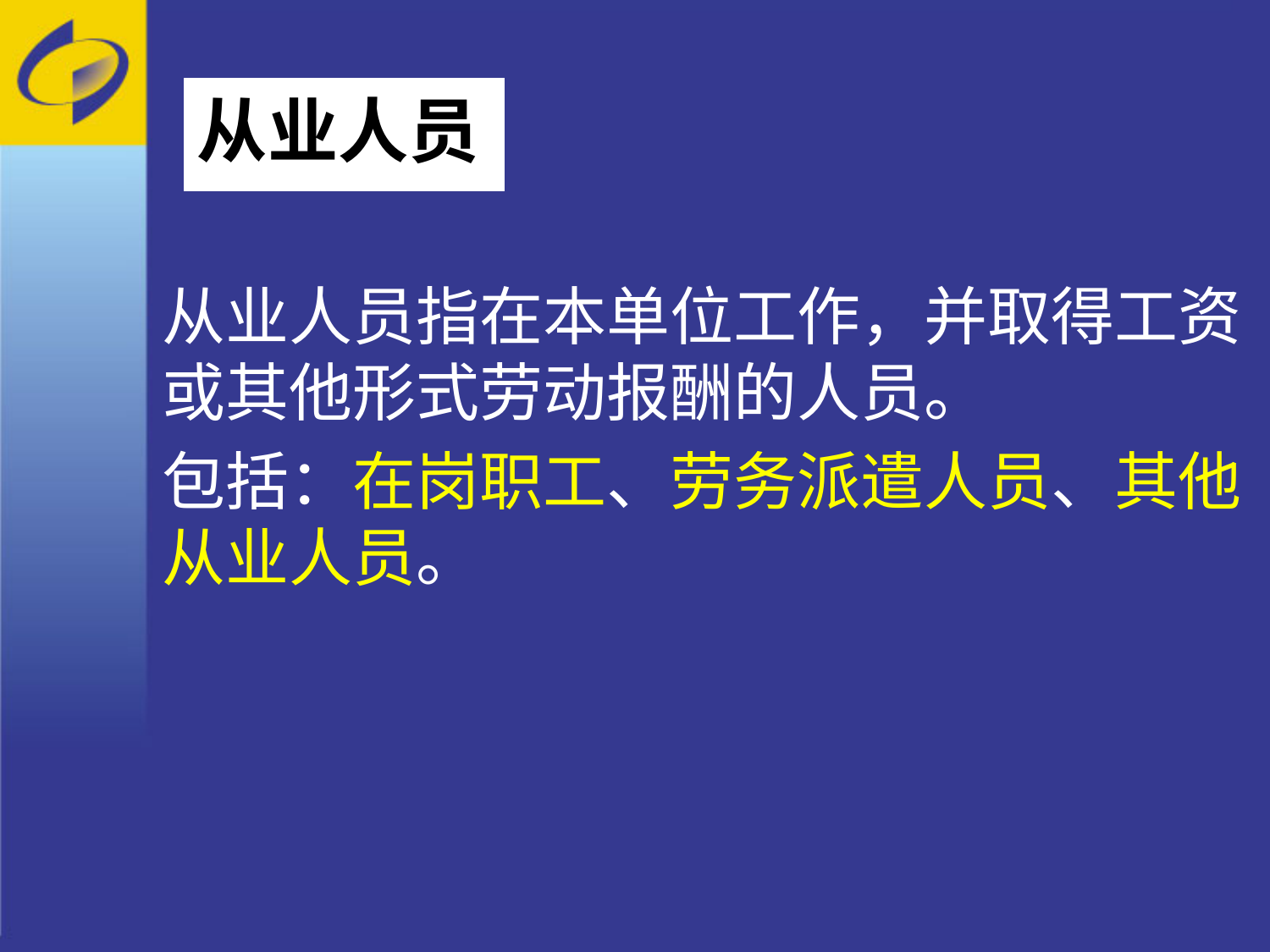

从业人员
从业人员指在本单位工作，并取得工资或其他形式劳动报酬的人员。
包括：在岗职工、劳务派遣人员、其他从业人员。